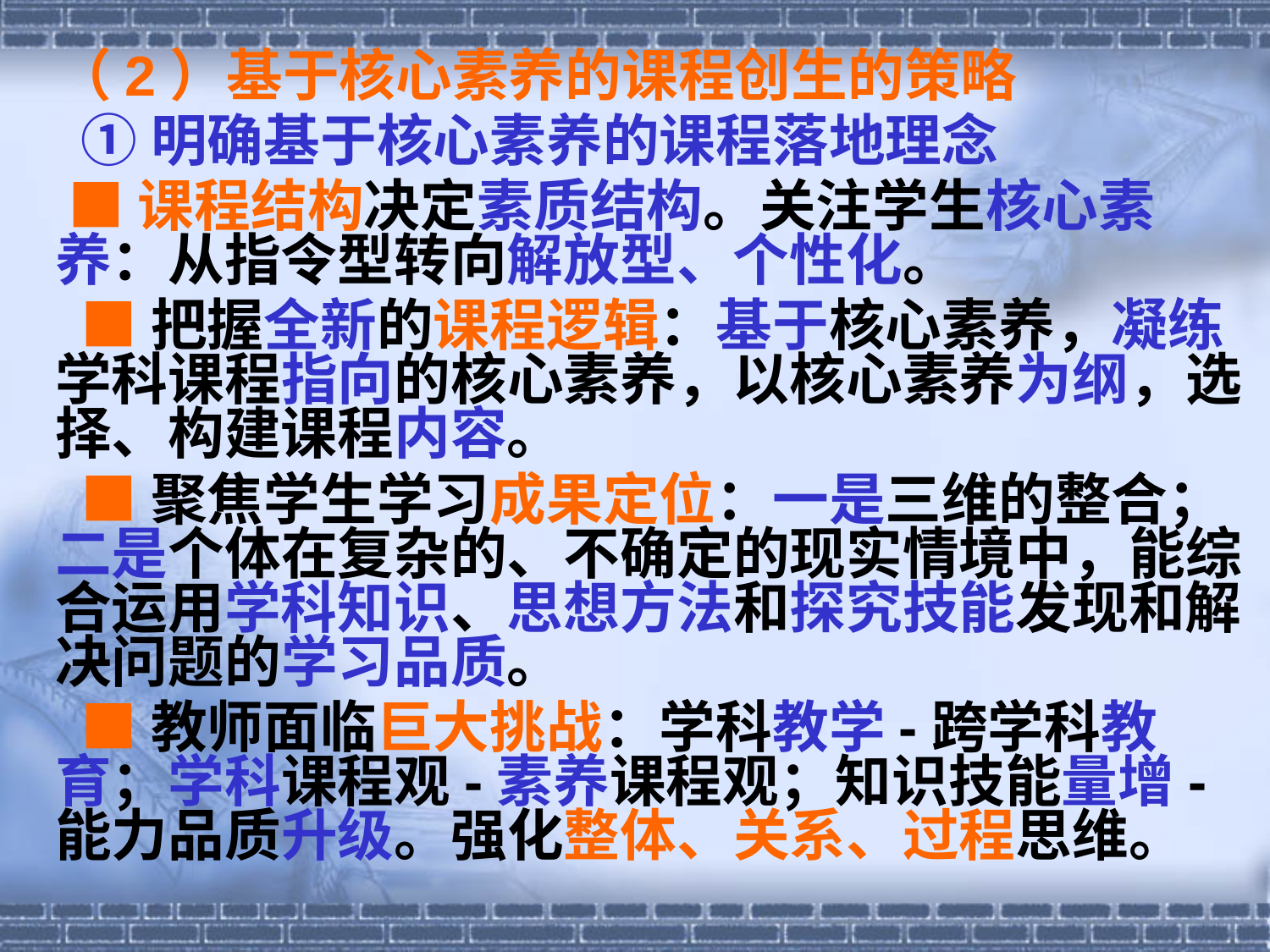

（2）基于核心素养的课程创生的策略
  ①明确基于核心素养的课程落地理念
 ■课程结构决定素质结构。关注学生核心素养：从指令型转向解放型、个性化。
  ■把握全新的课程逻辑：基于核心素养，凝练学科课程指向的核心素养，以核心素养为纲，选择、构建课程内容。
  ■聚焦学生学习成果定位：一是三维的整合；二是个体在复杂的、不确定的现实情境中，能综合运用学科知识、思想方法和探究技能发现和解决问题的学习品质。
  ■教师面临巨大挑战：学科教学-跨学科教育；学科课程观-素养课程观；知识技能量增-能力品质升级。强化整体、关系、过程思维。